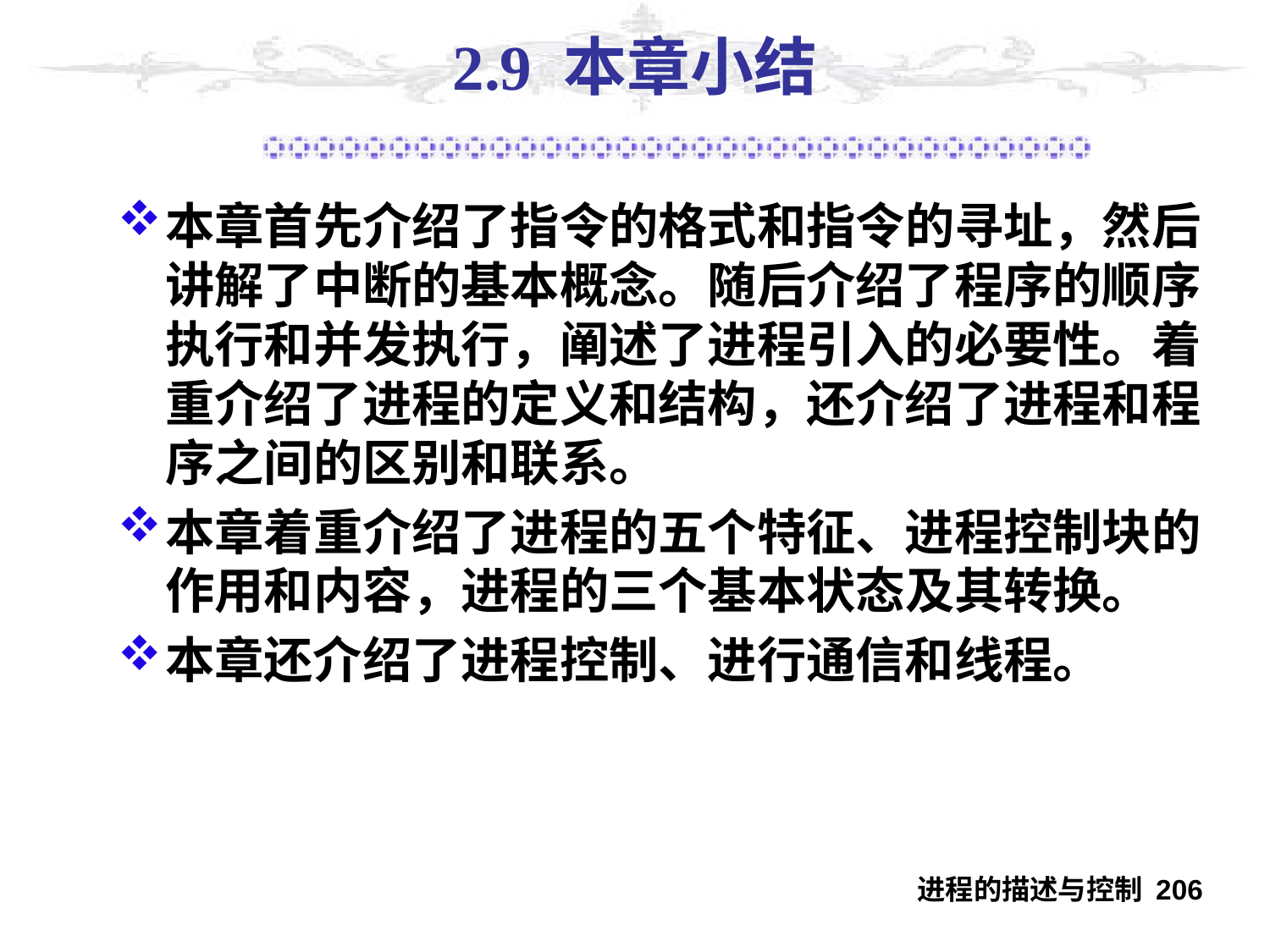

# 2.9 本章小结
本章首先介绍了指令的格式和指令的寻址，然后讲解了中断的基本概念。随后介绍了程序的顺序执行和并发执行，阐述了进程引入的必要性。着重介绍了进程的定义和结构，还介绍了进程和程序之间的区别和联系。
本章着重介绍了进程的五个特征、进程控制块的作用和内容，进程的三个基本状态及其转换。
本章还介绍了进程控制、进行通信和线程。